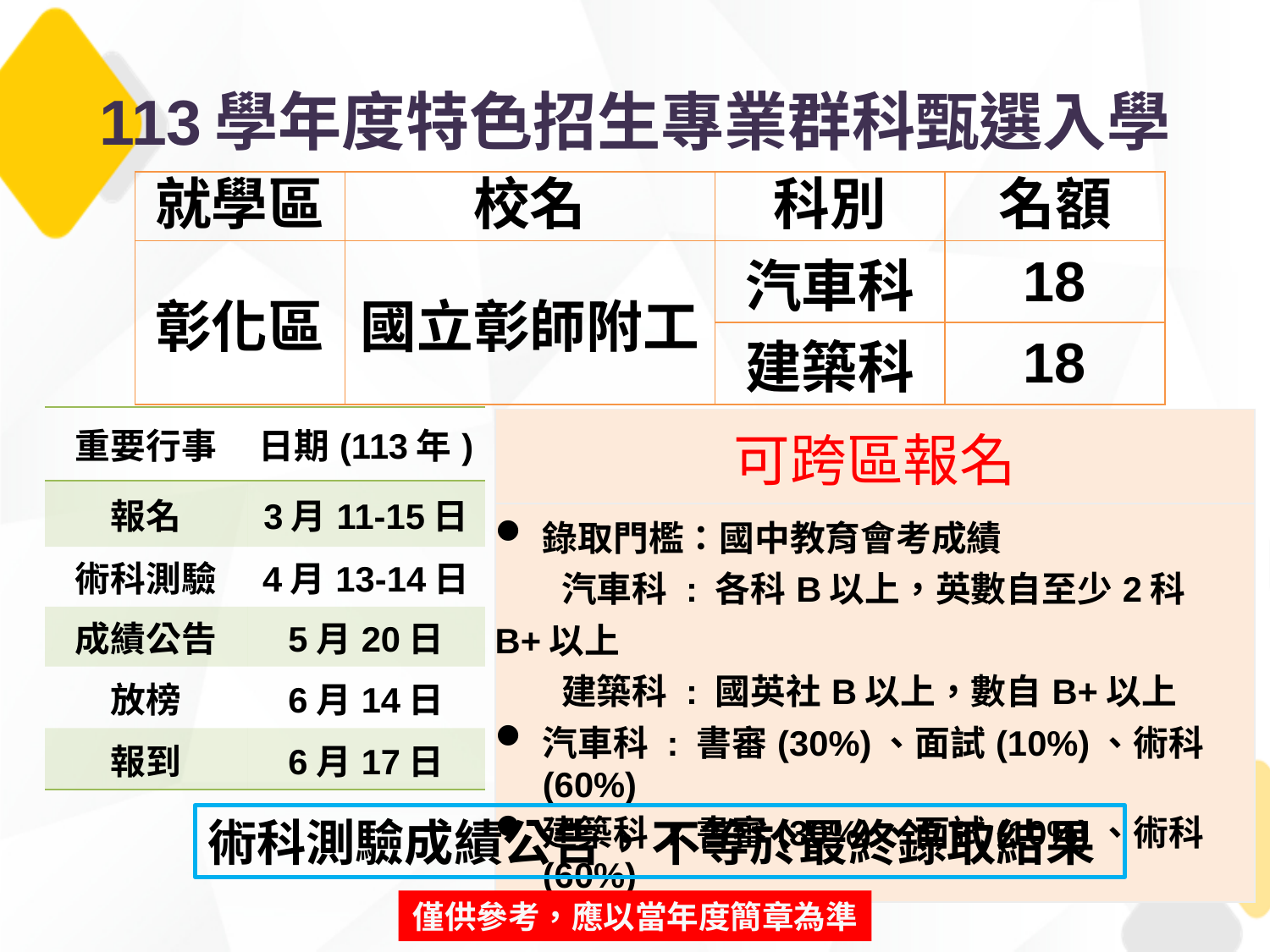

113學年度特色招生專業群科甄選入學
| 就學區 | 校名 | 科別 | 名額 |
| --- | --- | --- | --- |
| 彰化區 | 國立彰師附工 | 汽車科 | 18 |
|  |  | 建築科 | 18 |
| 重要行事 | 日期(113年) |
| --- | --- |
| 報名 | 3月11-15日 |
| 術科測驗 | 4月13-14日 |
| 成績公告 | 5月20日 |
| 放榜 | 6月14日 |
| 報到 | 6月17日 |
| 可跨區報名 |
| --- |
| 錄取門檻：國中教育會考成績 汽車科 : 各科B以上，英數自至少2科B+以上 建築科 : 國英社B以上，數自B+以上 汽車科 : 書審(30%)、面試(10%)、術科(60%) 建築科 : 書審(30%)、面試(10%)、術科(60%) |
術科測驗成績公告，不等於最終錄取結果
僅供參考，應以當年度簡章為準